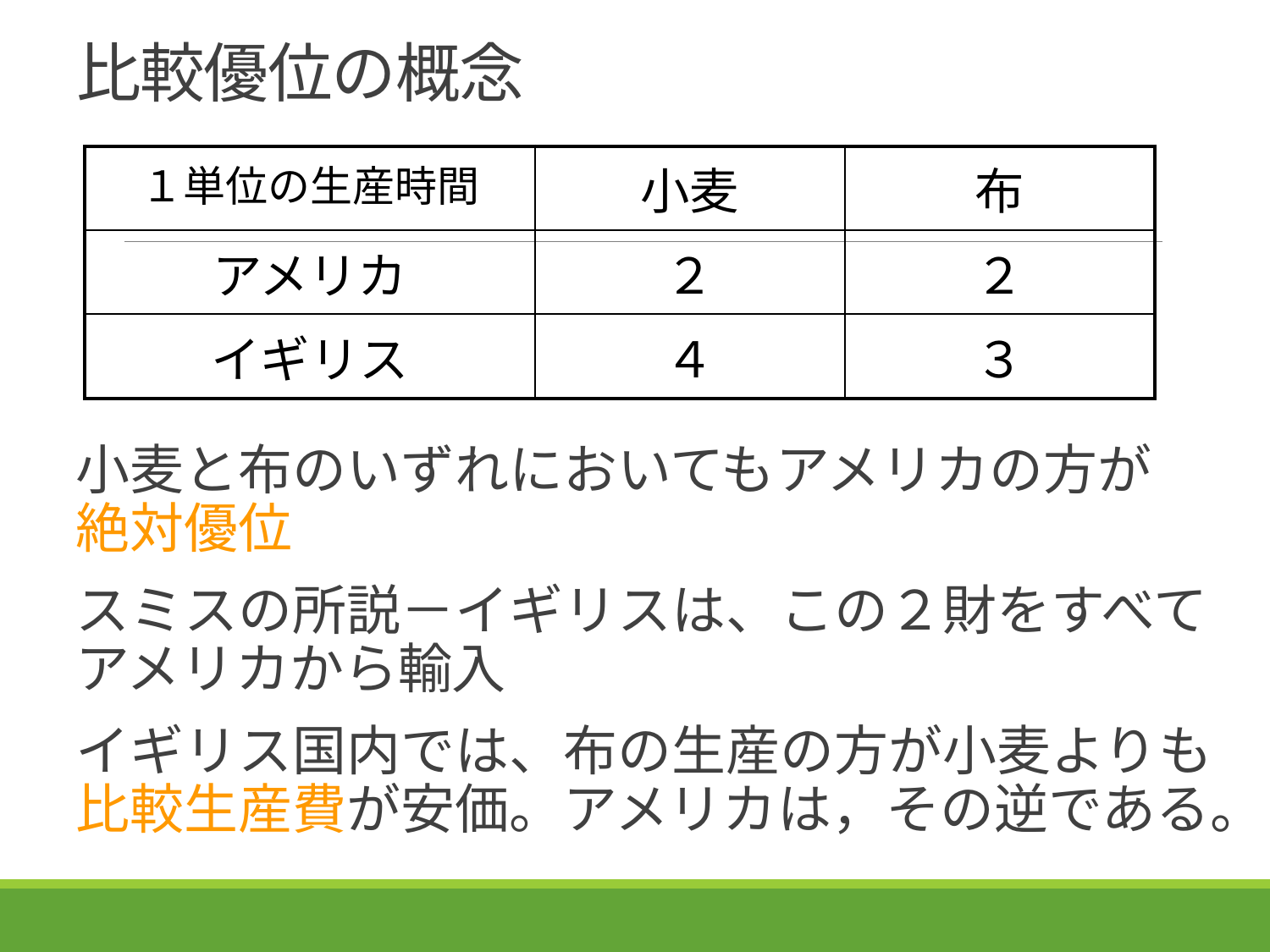

# 比較優位の概念
| １単位の生産時間 | 小麦 | 布 |
| --- | --- | --- |
| アメリカ | ２ | ２ |
| イギリス | ４ | ３ |
小麦と布のいずれにおいてもアメリカの方が　絶対優位
スミスの所説－イギリスは、この２財をすべてアメリカから輸入
イギリス国内では、布の生産の方が小麦よりも比較生産費が安価。アメリカは，その逆である。